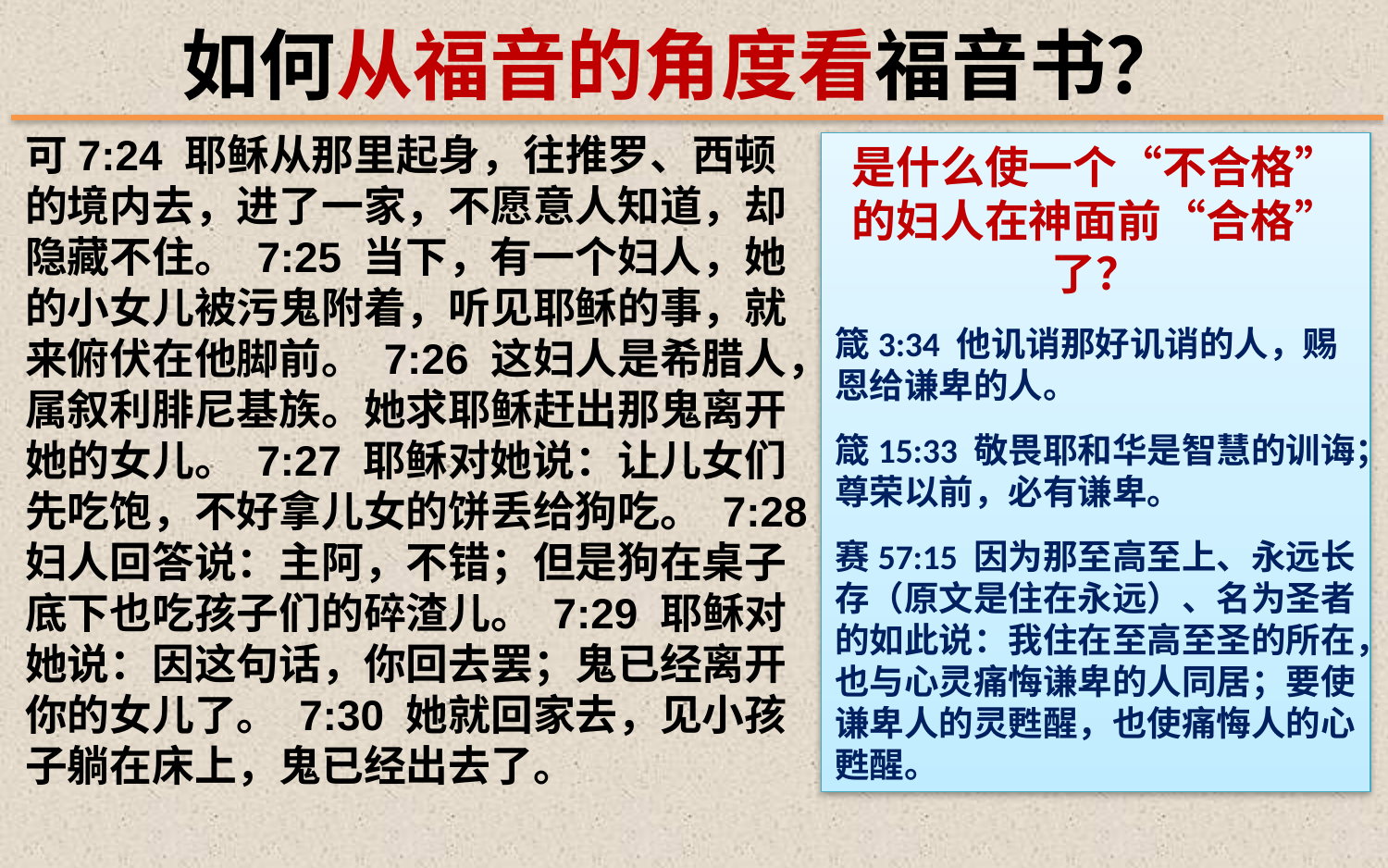

如何从福音的角度看福音书？
可7:24 耶稣从那里起身，往推罗、西顿的境内去，进了一家，不愿意人知道，却隐藏不住。 7:25 当下，有一个妇人，她的小女儿被污鬼附着，听见耶稣的事，就来俯伏在他脚前。 7:26 这妇人是希腊人，属叙利腓尼基族。她求耶稣赶出那鬼离开她的女儿。 7:27 耶稣对她说：让儿女们先吃饱，不好拿儿女的饼丢给狗吃。 7:28 妇人回答说：主阿，不错；但是狗在桌子底下也吃孩子们的碎渣儿。 7:29 耶稣对她说：因这句话，你回去罢；鬼已经离开你的女儿了。 7:30 她就回家去，见小孩子躺在床上，鬼已经出去了。
是什么使一个“不合格”的妇人在神面前“合格” 了？
箴3:34 他讥诮那好讥诮的人，赐恩给谦卑的人。
箴15:33 敬畏耶和华是智慧的训诲；尊荣以前，必有谦卑。
赛57:15 因为那至高至上、永远长存（原文是住在永远）、名为圣者的如此说：我住在至高至圣的所在，也与心灵痛悔谦卑的人同居；要使谦卑人的灵甦醒，也使痛悔人的心甦醒。